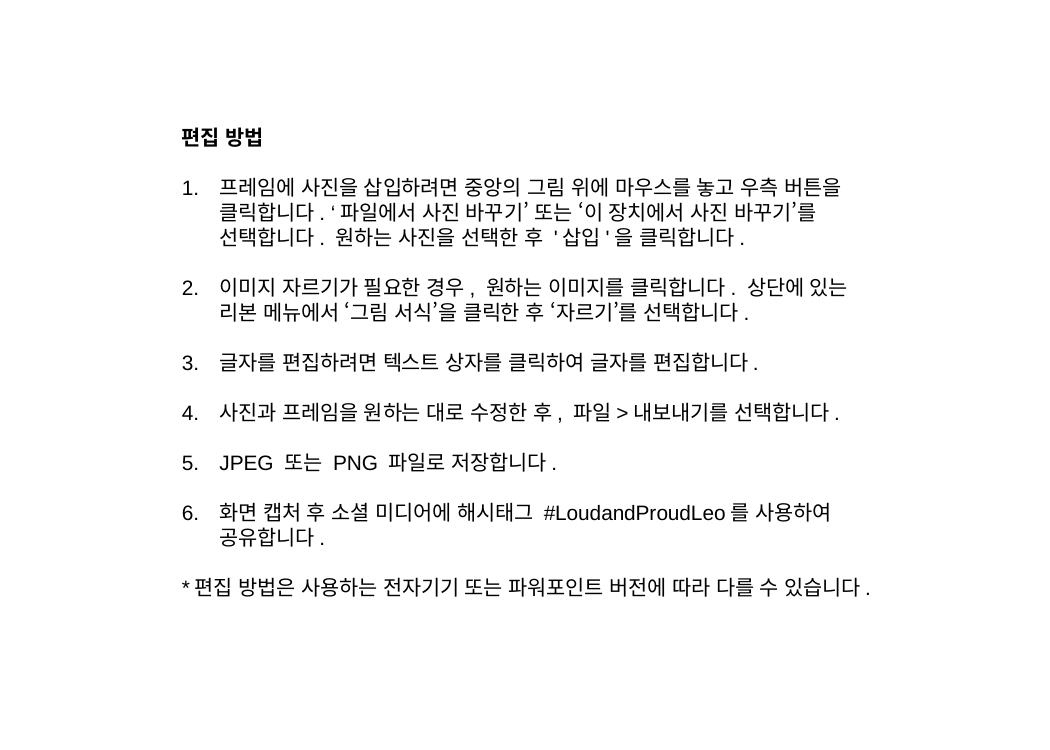

편집 방법

프레임에 사진을 삽입하려면 중앙의 그림 위에 마우스를 놓고 우측 버튼을 클릭합니다. ‘파일에서 사진 바꾸기’ 또는 ‘이 장치에서 사진 바꾸기’를 선택합니다. 원하는 사진을 선택한 후 '삽입'을 클릭합니다.

이미지 자르기가 필요한 경우, 원하는 이미지를 클릭합니다. 상단에 있는 리본 메뉴에서 ‘그림 서식’을 클릭한 후 ‘자르기’를 선택합니다.

글자를 편집하려면 텍스트 상자를 클릭하여 글자를 편집합니다.

사진과 프레임을 원하는 대로 수정한 후, 파일>내보내기를 선택합니다.

JPEG 또는 PNG 파일로 저장합니다. ​

화면 캡처 후 소셜 미디어에 해시태그 #LoudandProudLeo를 사용하여 공유합니다.

*편집 방법은 사용하는 전자기기 또는 파워포인트 버전에 따라 다를 수 있습니다.